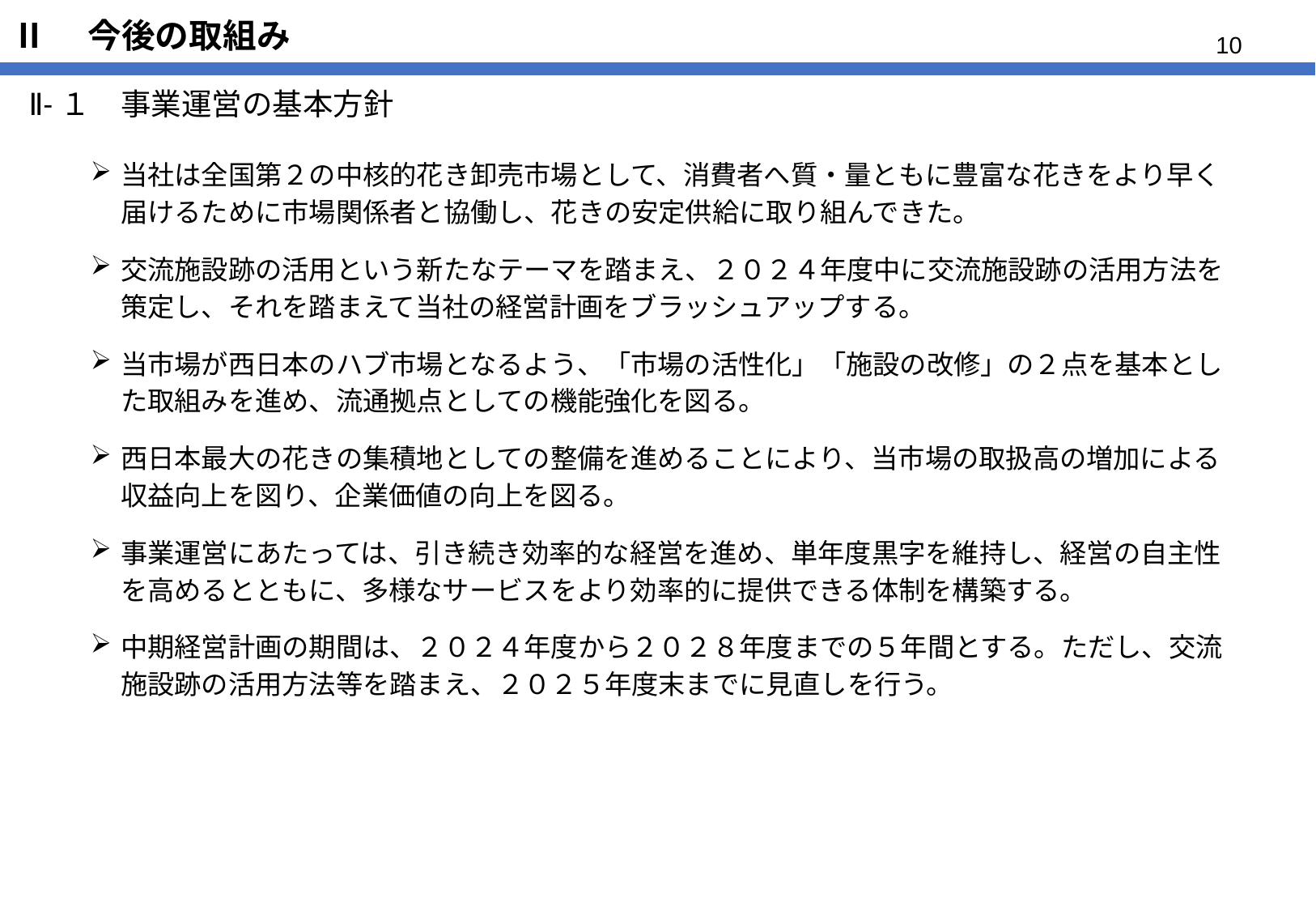

# Ⅱ　今後の取組み
Ⅱ-１　事業運営の基本方針
当社は全国第２の中核的花き卸売市場として、消費者へ質・量ともに豊富な花きをより早く届けるために市場関係者と協働し、花きの安定供給に取り組んできた。
交流施設跡の活用という新たなテーマを踏まえ、２０２４年度中に交流施設跡の活用方法を策定し、それを踏まえて当社の経営計画をブラッシュアップする。
当市場が西日本のハブ市場となるよう、「市場の活性化」「施設の改修」の２点を基本とした取組みを進め、流通拠点としての機能強化を図る。
西日本最大の花きの集積地としての整備を進めることにより、当市場の取扱高の増加による収益向上を図り、企業価値の向上を図る。
事業運営にあたっては、引き続き効率的な経営を進め、単年度黒字を維持し、経営の自主性を高めるとともに、多様なサービスをより効率的に提供できる体制を構築する。
中期経営計画の期間は、２０２４年度から２０２８年度までの５年間とする。ただし、交流施設跡の活用方法等を踏まえ、２０２５年度末までに見直しを行う。